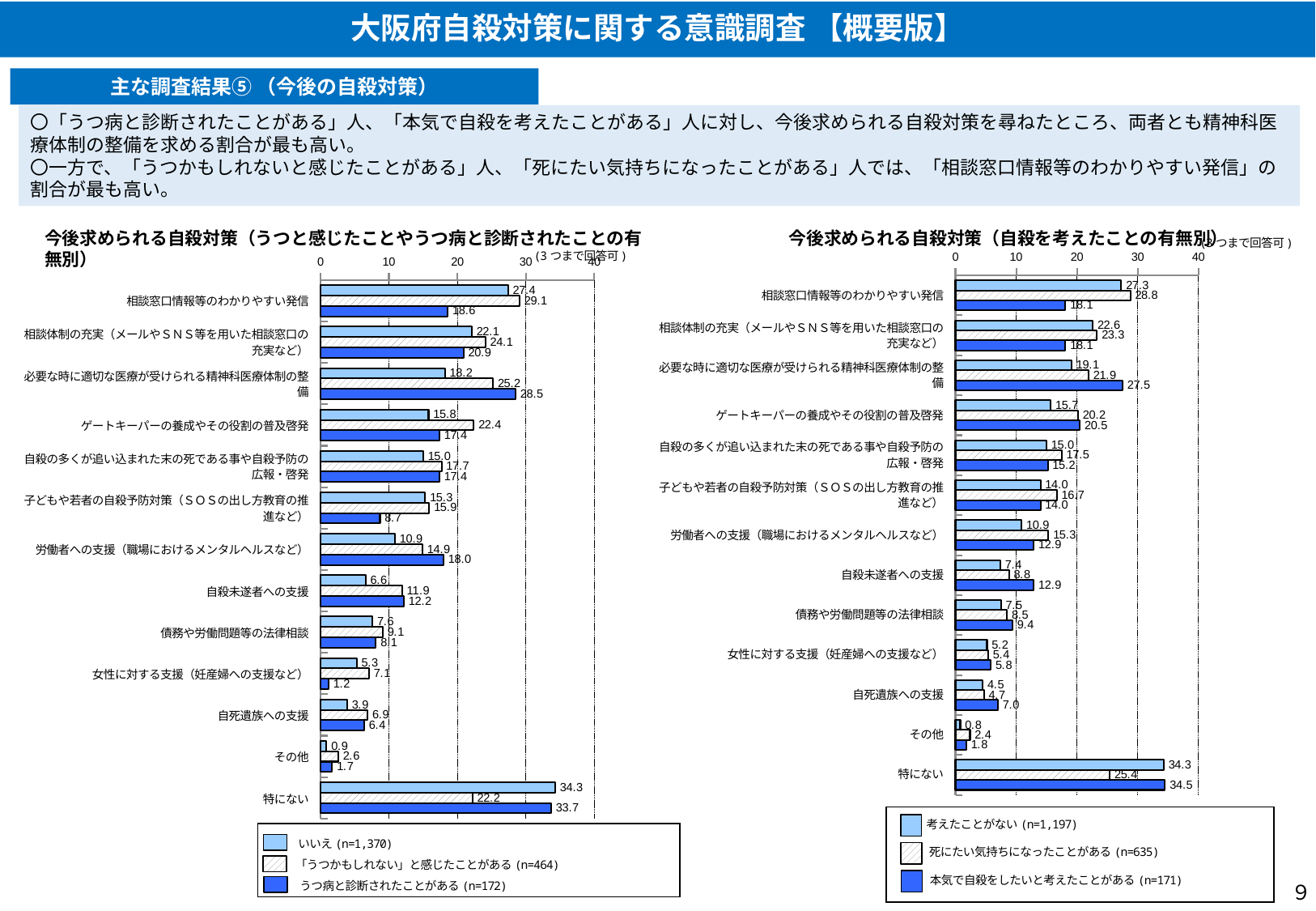

大阪府自殺対策に関する意識調査 【概要版】
主な調査結果⑤ （今後の自殺対策）
〇「うつ病と診断されたことがある」人、「本気で自殺を考えたことがある」人に対し、今後求められる自殺対策を尋ねたところ、両者とも精神科医療体制の整備を求める割合が最も高い。
〇一方で、「うつかもしれないと感じたことがある」人、「死にたい気持ちになったことがある」人では、「相談窓口情報等のわかりやすい発信」の割合が最も高い。
今後求められる自殺対策（うつと感じたことやうつ病と診断されたことの有無別）

### Chart

| Category | 考えたことがない
(n=1,197) | 死にたい気持ちになったことがある
(n=635) | 本気で自殺をしたいと考えたことがある
(n=171) |
|---|---|---|---|
| 相談窓口情報等のわかりやすい発信 | 27.3 | 28.8 | 18.1 |
| 相談体制の充実（メールやＳＮＳ等を用いた相談窓口の充実など） | 22.6 | 23.3 | 18.1 |
| 必要な時に適切な医療が受けられる精神科医療体制の整備 | 19.1 | 21.9 | 27.5 |
| ゲートキーパーの養成やその役割の普及啓発 | 15.7 | 20.2 | 20.5 |
| 自殺の多くが追い込まれた末の死である事や自殺予防の広報・啓発 | 15.0 | 17.5 | 15.2 |
| 子どもや若者の自殺予防対策（ＳＯＳの出し方教育の推進など） | 14.0 | 16.7 | 14.0 |
| 労働者への支援（職場におけるメンタルヘルスなど） | 10.9 | 15.3 | 12.9 |
| 自殺未遂者への支援 | 7.4 | 8.8 | 12.9 |
| 債務や労働問題等の法律相談 | 7.5 | 8.5 | 9.4 |
| 女性に対する支援（妊産婦への支援など） | 5.2 | 5.4 | 5.8 |
| 自死遺族への支援 | 4.5 | 4.7 | 7.0 |
| その他 | 0.8 | 2.4 | 1.8 |
| 特にない | 34.3 | 25.4 | 34.5 |
今後求められる自殺対策（自殺を考えたことの有無別）

### Chart

| Category | いいえ
(n=1,370) | 「うつかもしれない」と感じたことがある
(n=464) | うつ病と診断されたことがある
(n=172) |
|---|---|---|---|
| 相談窓口情報等のわかりやすい発信 | 27.4 | 29.1 | 18.6 |
| 相談体制の充実（メールやＳＮＳ等を用いた相談窓口の充実など） | 22.1 | 24.1 | 20.9 |
| 必要な時に適切な医療が受けられる精神科医療体制の整備 | 18.2 | 25.2 | 28.5 |
| ゲートキーパーの養成やその役割の普及啓発 | 15.8 | 22.4 | 17.4 |
| 自殺の多くが追い込まれた末の死である事や自殺予防の広報・啓発 | 15.0 | 17.7 | 17.4 |
| 子どもや若者の自殺予防対策（ＳＯＳの出し方教育の推進など） | 15.3 | 15.9 | 8.7 |
| 労働者への支援（職場におけるメンタルヘルスなど） | 10.9 | 14.9 | 18.0 |
| 自殺未遂者への支援 | 6.6 | 11.9 | 12.2 |
| 債務や労働問題等の法律相談 | 7.6 | 9.1 | 8.1 |
| 女性に対する支援（妊産婦への支援など） | 5.3 | 7.1 | 1.2 |
| 自死遺族への支援 | 3.9 | 6.9 | 6.4 |
| その他 | 0.9 | 2.6 | 1.7 |
| 特にない | 34.3 | 22.2 | 33.7 |
９